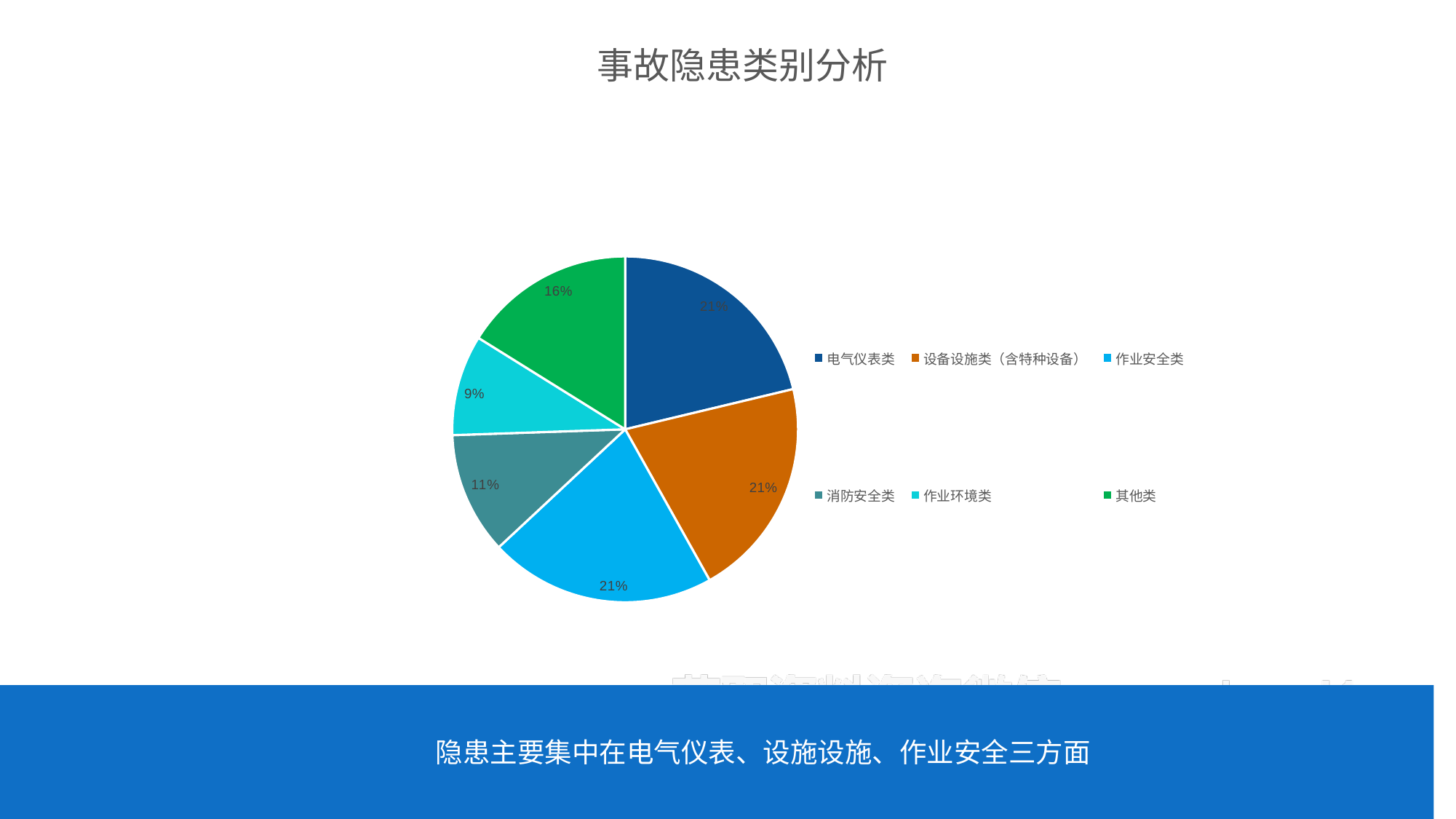

事故隐患类别分析

### Chart

| Category |  |
|---|---|
| 电气仪表类 | 531.0 |
| 设备设施类（含特种设备） | 515.0 |
| 作业安全类 | 529.0 |
| 消防安全类 | 285.0 |
| 作业环境类 | 235.0 |
| 其他类 | 403.0 |
隐患主要集中在电气仪表、设施设施、作业安全三方面